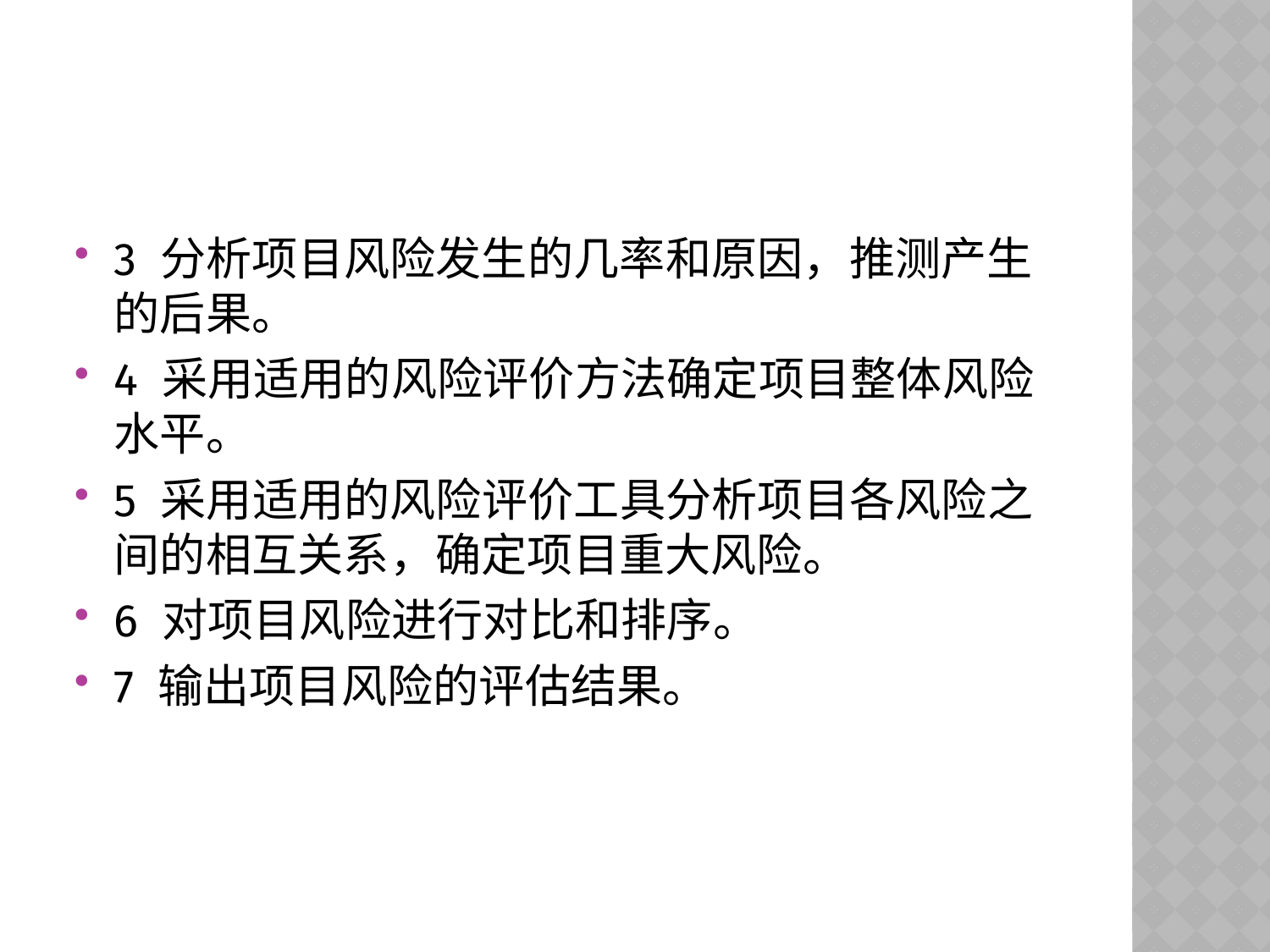

#
3 分析项目风险发生的几率和原因，推测产生的后果。
4 采用适用的风险评价方法确定项目整体风险水平。
5 采用适用的风险评价工具分析项目各风险之间的相互关系，确定项目重大风险。
6 对项目风险进行对比和排序。
7 输出项目风险的评估结果。